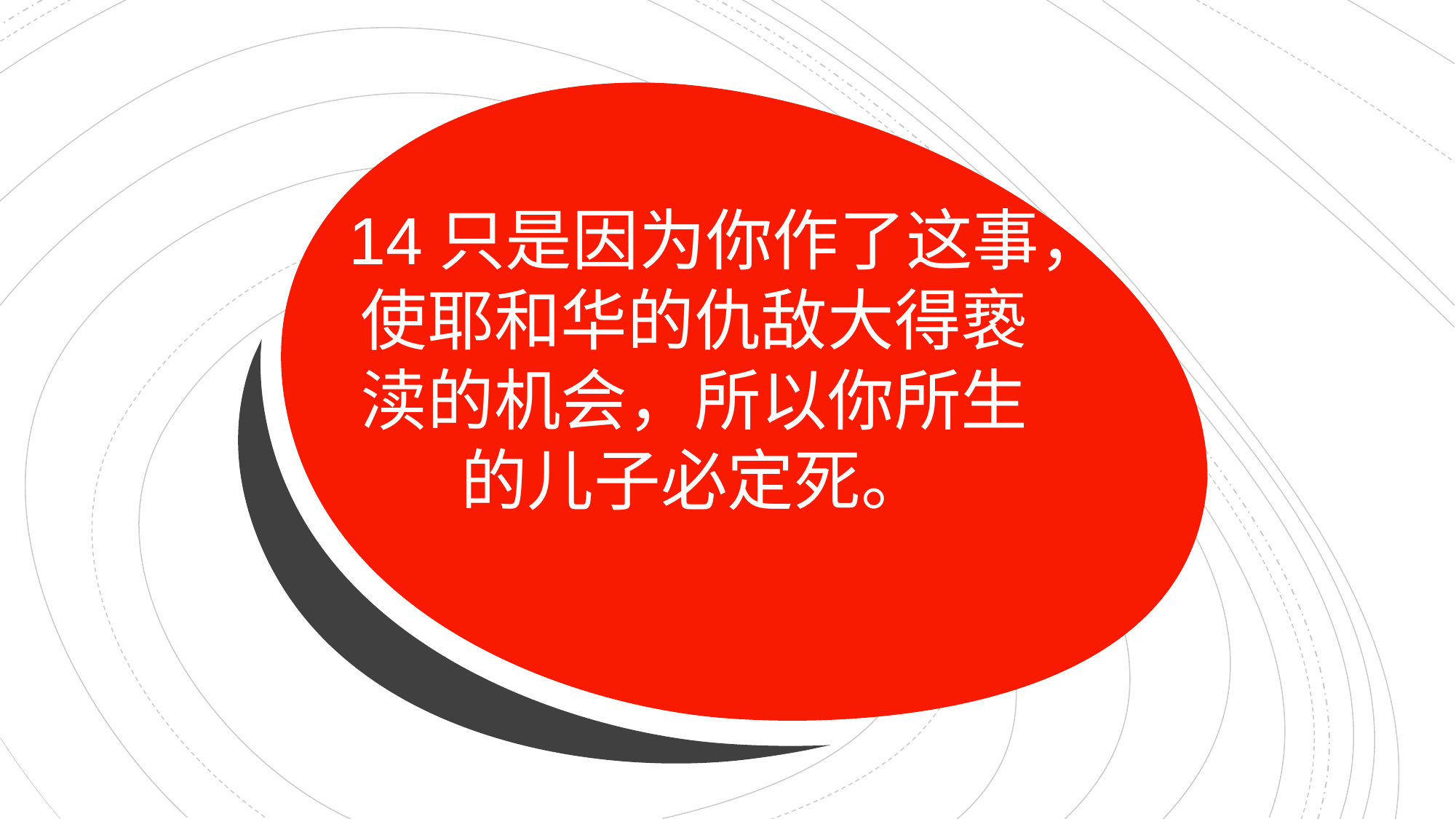

14只是因为你作了这事，使耶和华的仇敌大得亵渎的机会，所以你所生的儿子必定死。